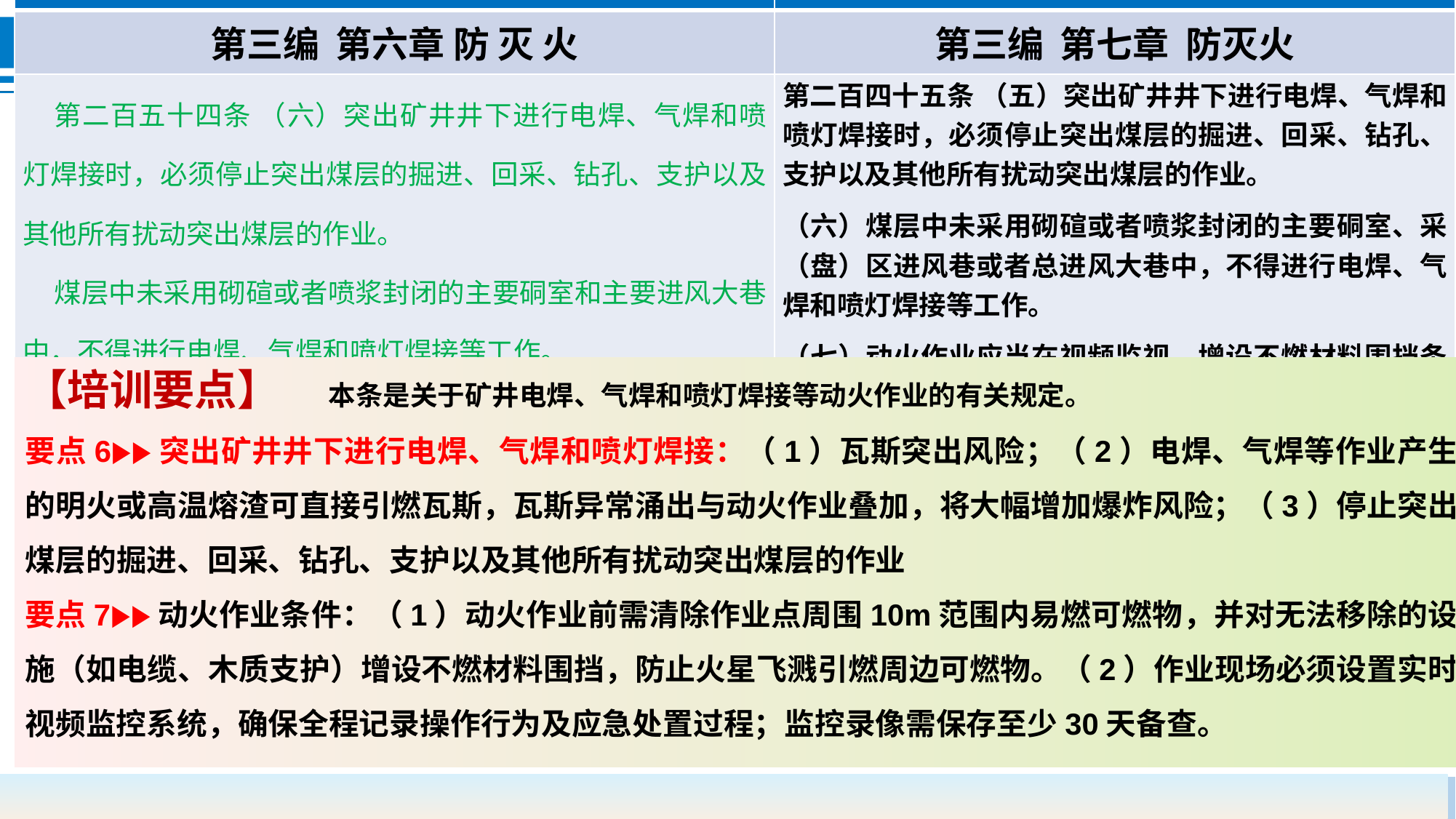

| 《煤矿安全规程》（2022版） | 《煤矿安全规程》（2025版） |
| --- | --- |
| 第三编 第六章 防 灭 火 | 第三编 第七章 防灭火 |
| 第二百五十四条 （六）突出矿井井下进行电焊、气焊和喷灯焊接时，必须停止突出煤层的掘进、回采、钻孔、支护以及其他所有扰动突出煤层的作业。 煤层中未采用砌碹或者喷浆封闭的主要硐室和主要进风大巷中，不得进行电焊、气焊和喷灯焊接等工作。 | 第二百四十五条 （五）突出矿井井下进行电焊、气焊和喷灯焊接时，必须停止突出煤层的掘进、回采、钻孔、支护以及其他所有扰动突出煤层的作业。 （六）煤层中未采用砌碹或者喷浆封闭的主要硐室、采（盘）区进风巷或者总进风大巷中，不得进行电焊、气焊和喷灯焊接等工作。 （七）动火作业应当在视频监视、增设不燃材料围挡条件下进行。 |
【培训要点】      本条是关于矿井电焊、气焊和喷灯焊接等动火作业的有关规定。
要点6▶▶突出矿井井下进行电焊、气焊和喷灯焊接：（1）瓦斯突出风险‌；（2）电焊、气焊等作业产生的明火或高温熔渣可直接引燃瓦斯，瓦斯异常涌出与动火作业叠加，将大幅增加爆炸风险；（3）停止突出煤层的掘进、回采、钻孔、支护以及其他所有扰动突出煤层的作业
要点7▶▶动火作业条件：（1）动火作业前需‌清除作业点周围10m范围内易燃可燃物‌，并对无法移除的设施（如电缆、木质支护）‌增设不燃材料围挡‌，防止火星飞溅引燃周边可燃物‌。（2）作业现场必须设置‌实时视频监控系统‌，确保全程记录操作行为及应急处置过程；监控录像需保存至少30天备查。